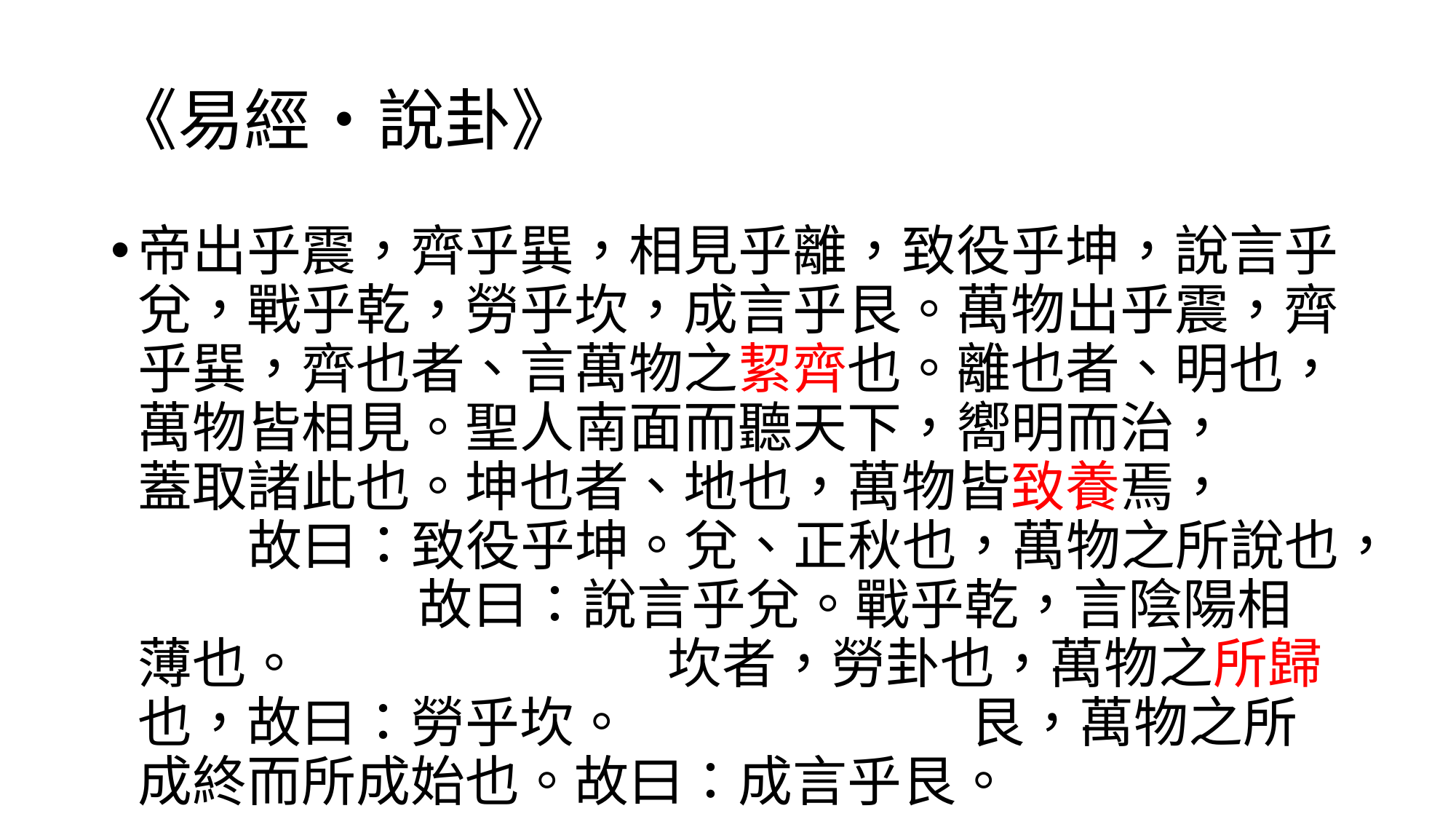

# 《易經・說卦》
帝出乎震，齊乎巽，相見乎離，致役乎坤，說言乎兌，戰乎乾，勞乎坎，成言乎艮。萬物出乎震，齊乎巽，齊也者、言萬物之絜齊也。離也者、明也，萬物皆相見。聖人南面而聽天下，嚮明而治，        蓋取諸此也。坤也者、地也，萬物皆致養焉，                   故曰：致役乎坤。兌、正秋也，萬物之所說也，                       故曰：說言乎兌。戰乎乾，言陰陽相薄也。                              坎者，勞卦也，萬物之所歸也，故曰：勞乎坎。                            艮，萬物之所成終而所成始也。故曰：成言乎艮。